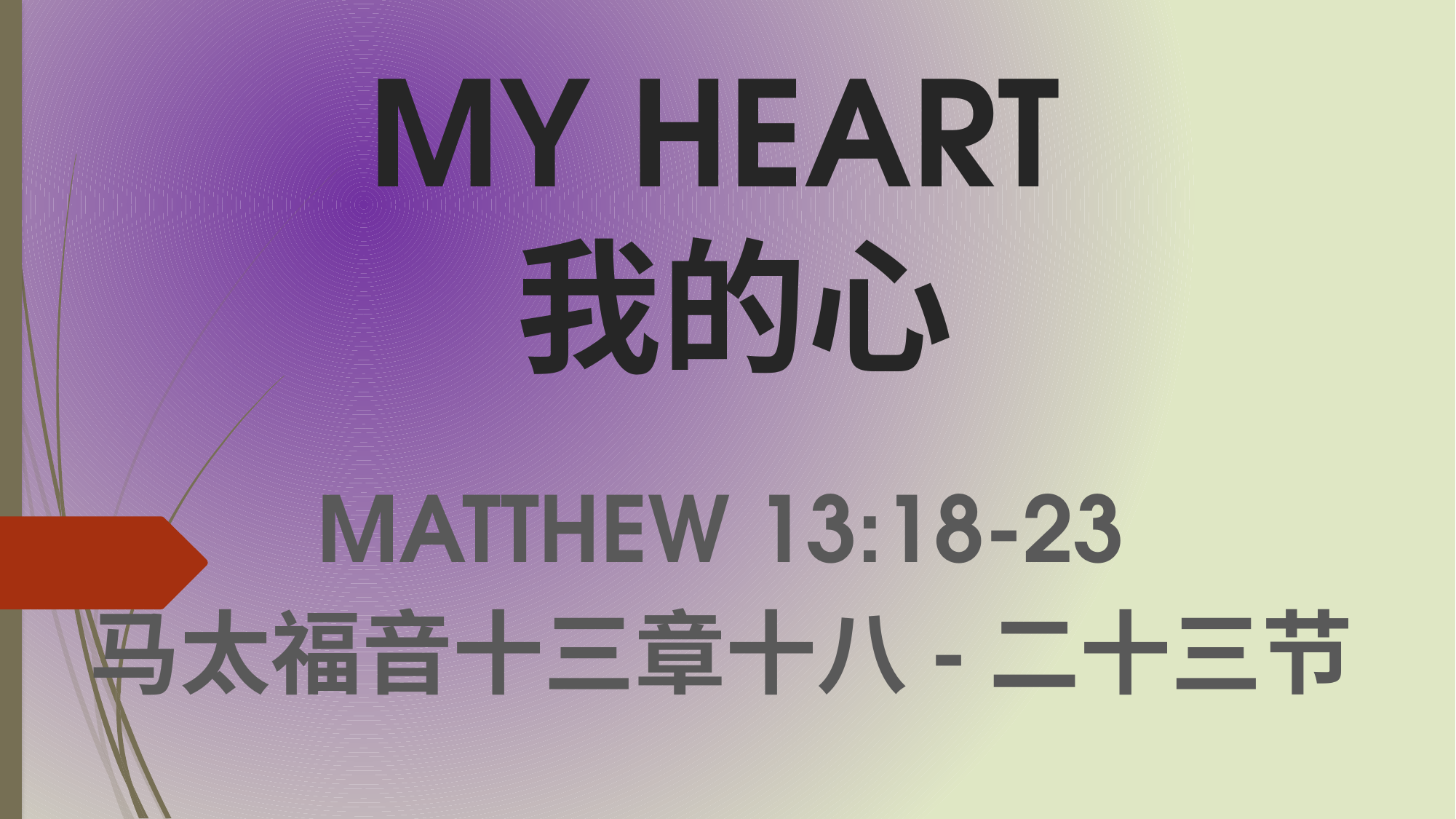

# MY HEART 我的心
MATTHEW 13:18-23
马太福音十三章十八-二十三节